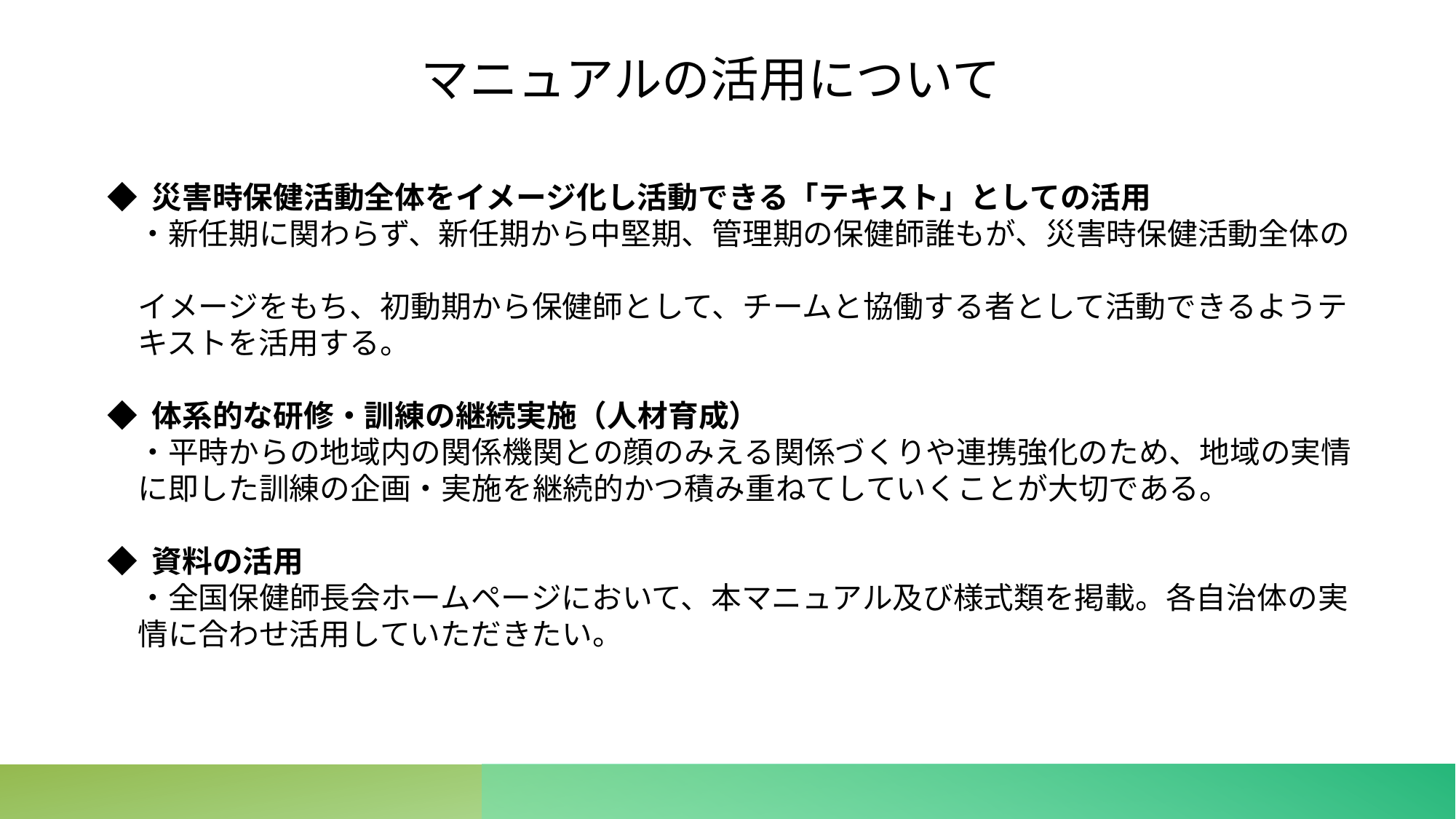

マニュアルの活用について
◆ 災害時保健活動全体をイメージ化し活動できる「テキスト」としての活用
　・新任期に関わらず、新任期から中堅期、管理期の保健師誰もが、災害時保健活動全体の
　イメージをもち、初動期から保健師として、チームと協働する者として活動できるようテ
　キストを活用する。

◆ 体系的な研修・訓練の継続実施（人材育成）
　・平時からの地域内の関係機関との顔のみえる関係づくりや連携強化のため、地域の実情
　に即した訓練の企画・実施を継続的かつ積み重ねてしていくことが大切である。

◆ 資料の活用
　・全国保健師長会ホームページにおいて、本マニュアル及び様式類を掲載。各自治体の実
　情に合わせ活用していただきたい。